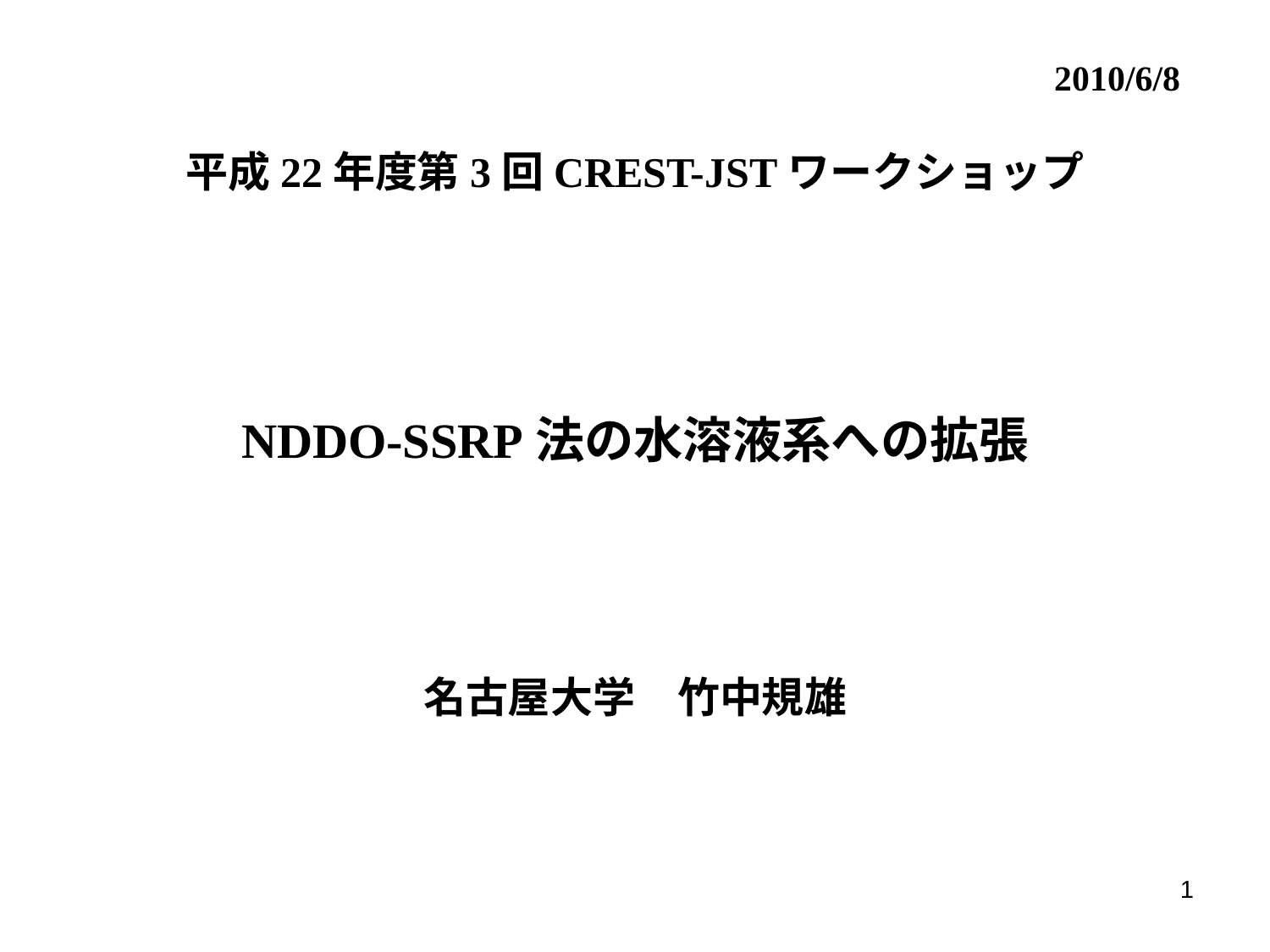

2010/6/8
平成22年度第3回CREST-JSTワークショップ
NDDO-SSRP法の水溶液系への拡張
名古屋大学　竹中規雄
1